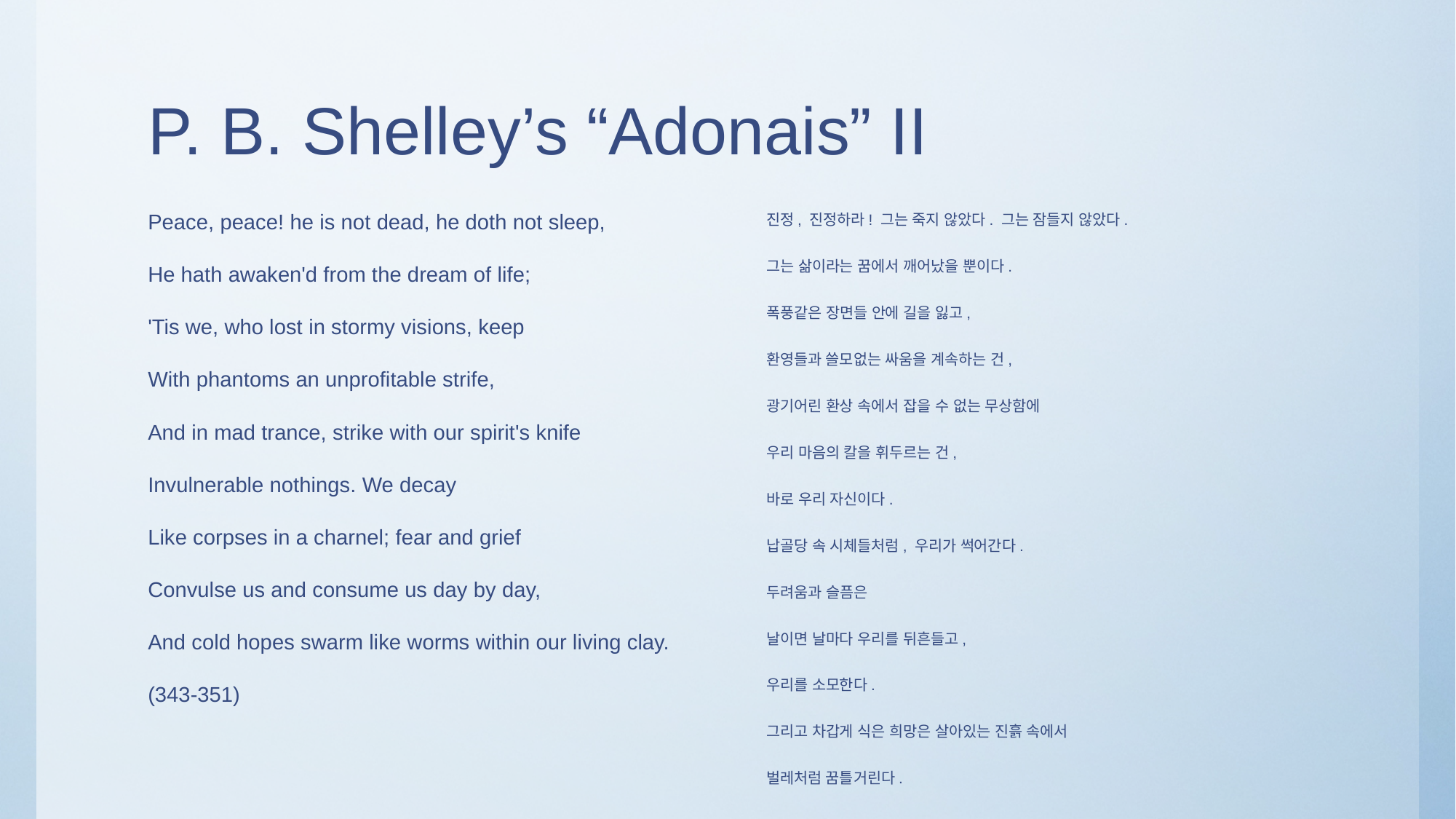

# P. B. Shelley’s “Adonais” II
Peace, peace! he is not dead, he doth not sleep,
He hath awaken'd from the dream of life;
'Tis we, who lost in stormy visions, keep
With phantoms an unprofitable strife,
And in mad trance, strike with our spirit's knife
Invulnerable nothings. We decay
Like corpses in a charnel; fear and grief
Convulse us and consume us day by day,
And cold hopes swarm like worms within our living clay.
(343-351)
진정, 진정하라! 그는 죽지 않았다. 그는 잠들지 않았다.
그는 삶이라는 꿈에서 깨어났을 뿐이다.
폭풍같은 장면들 안에 길을 잃고,
환영들과 쓸모없는 싸움을 계속하는 건,
광기어린 환상 속에서 잡을 수 없는 무상함에
우리 마음의 칼을 휘두르는 건,
바로 우리 자신이다.
납골당 속 시체들처럼, 우리가 썩어간다.
두려움과 슬픔은
날이면 날마다 우리를 뒤흔들고,
우리를 소모한다.
그리고 차갑게 식은 희망은 살아있는 진흙 속에서
벌레처럼 꿈틀거린다.